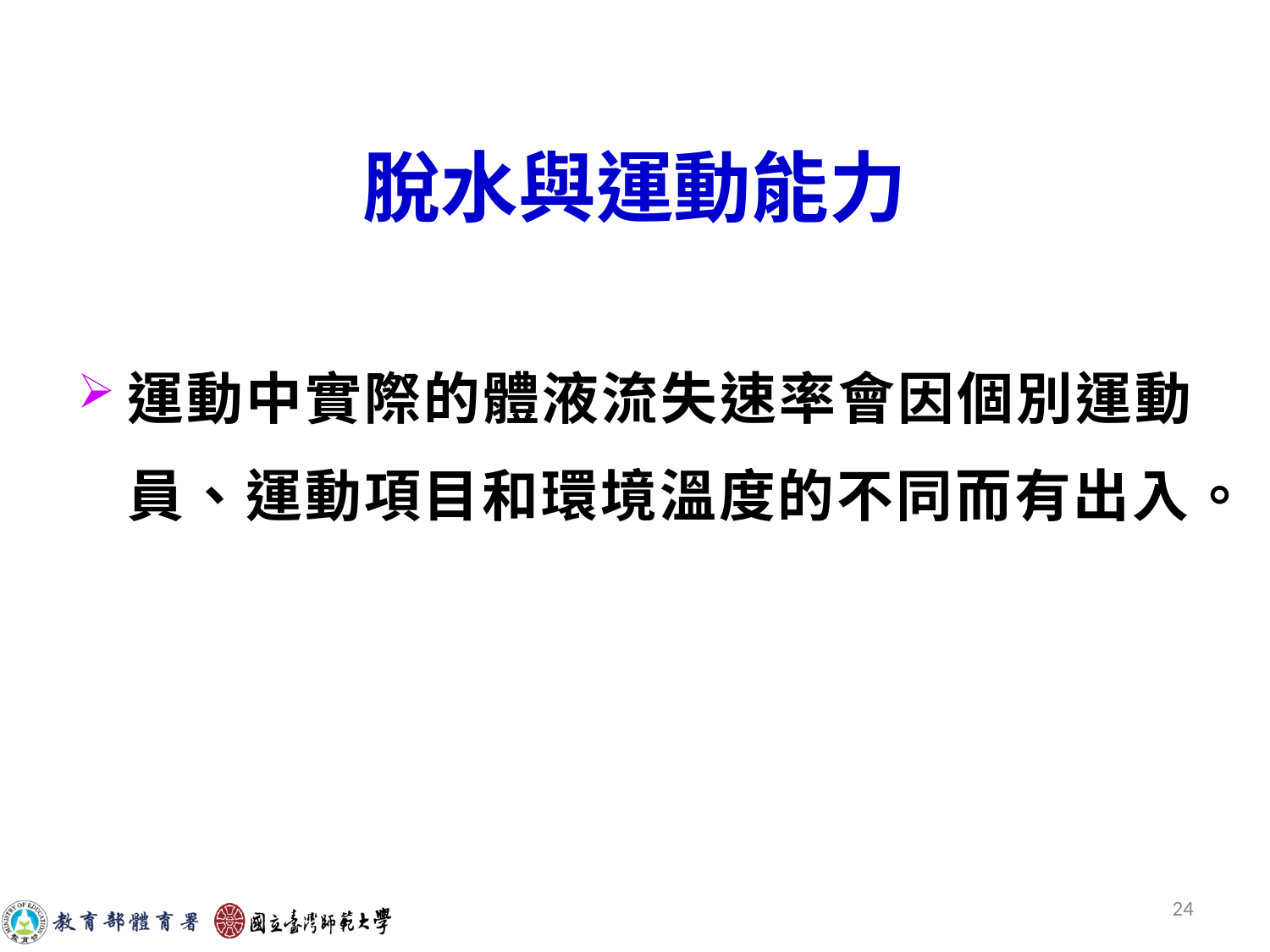

# 脫水與運動能力
運動中實際的體液流失速率會因個別運動員、運動項目和環境溫度的不同而有出入。
24